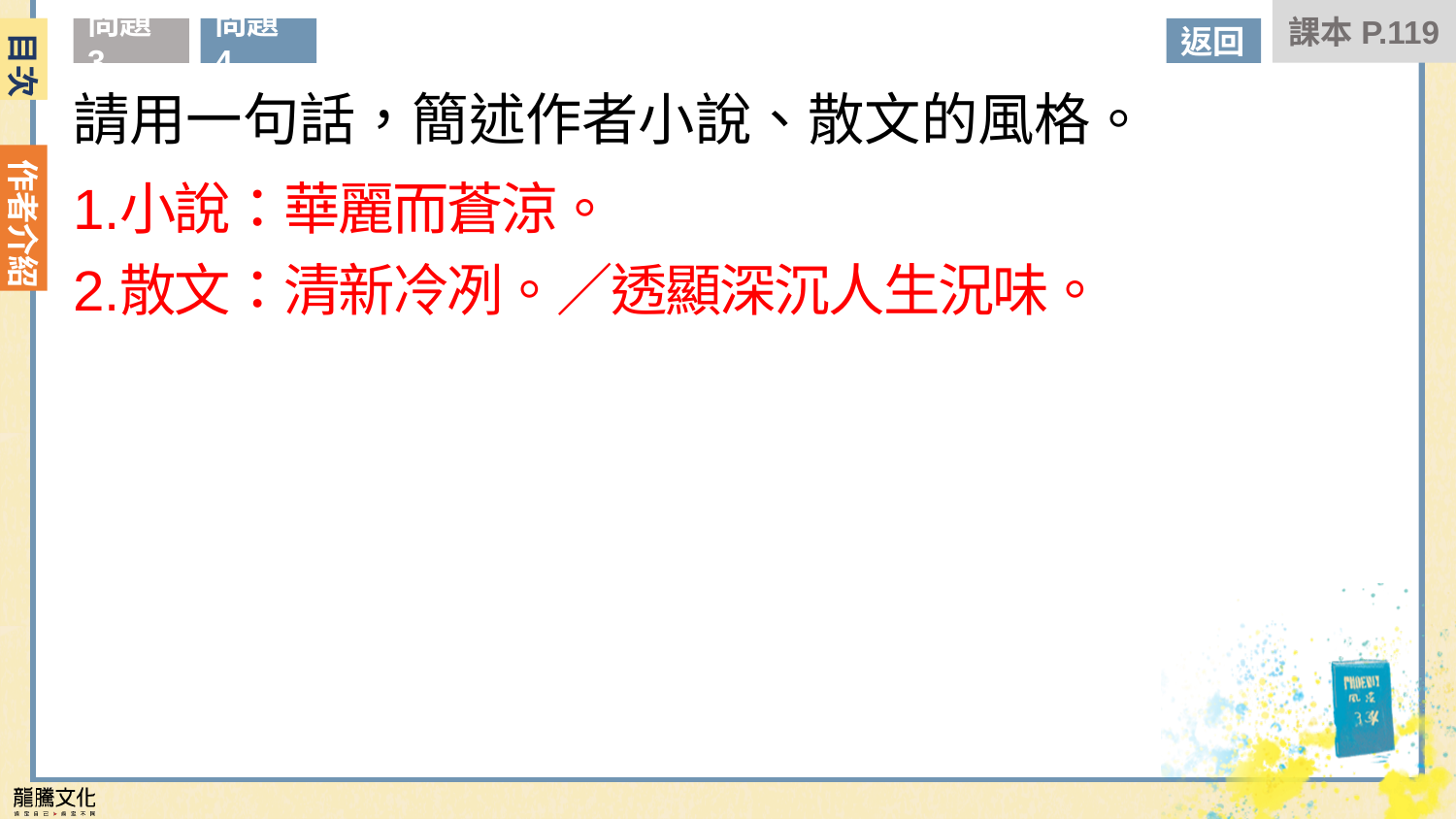

課本P.119
目次
問題3
問題4
返回
請用一句話，簡述作者小說、散文的風格。
小說：華麗而蒼涼。
散文：清新冷冽。／透顯深沉人生況味。